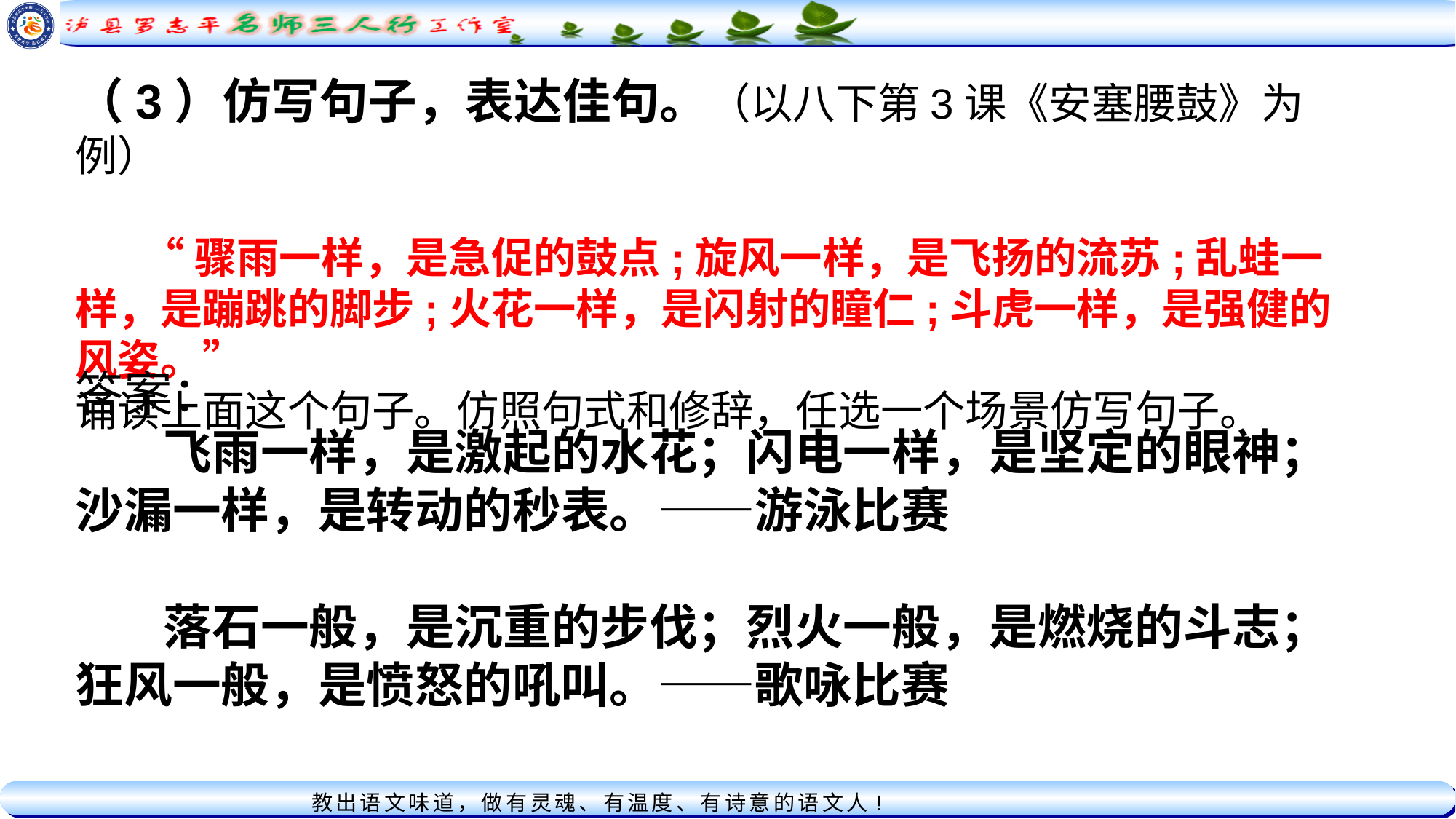

（3）仿写句子，表达佳句。（以八下第3课《安塞腰鼓》为例）

       “骤雨一样，是急促的鼓点;旋风一样，是飞扬的流苏;乱蛙一样，是蹦跳的脚步;火花一样，是闪射的瞳仁;斗虎一样，是强健的风姿。”
诵读上面这个句子。仿照句式和修辞，任选一个场景仿写句子。
答案：
       飞雨一样，是激起的水花；闪电一样，是坚定的眼神；沙漏一样，是转动的秒表。——游泳比赛

       落石一般，是沉重的步伐；烈火一般，是燃烧的斗志；狂风一般，是愤怒的吼叫。——歌咏比赛